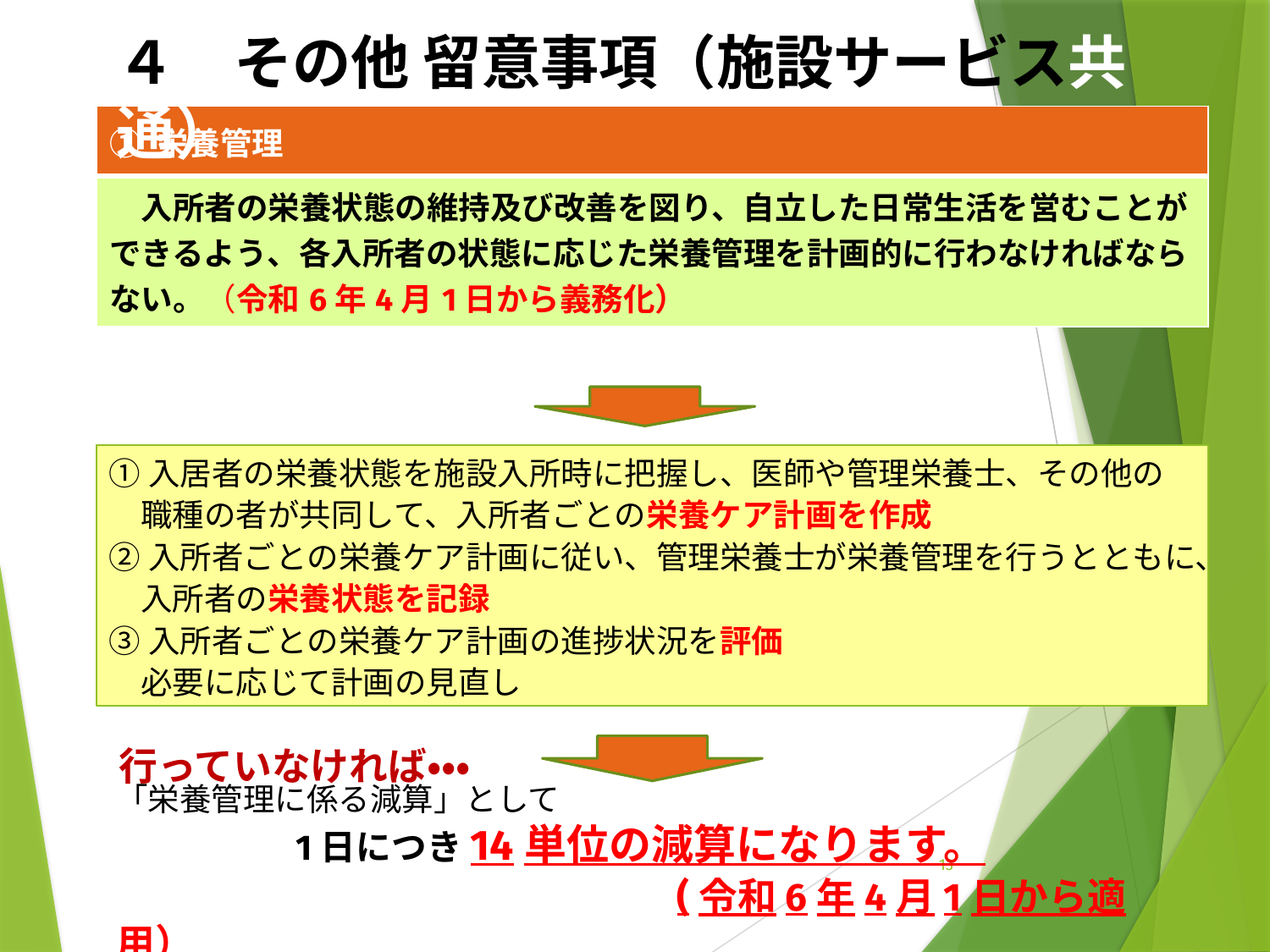

# ４　その他 留意事項（施設サービス共通）
| 栄養管理 |
| --- |
| 入所者の栄養状態の維持及び改善を図り、自立した日常生活を営むことができるよう、各入所者の状態に応じた栄養管理を計画的に行わなければならない。（令和6年4月1日から義務化） |

①入居者の栄養状態を施設入所時に把握し、医師や管理栄養士、その他の
　職種の者が共同して、入所者ごとの栄養ケア計画を作成
②入所者ごとの栄養ケア計画に従い、管理栄養士が栄養管理を行うとともに、
　入所者の栄養状態を記録
③入所者ごとの栄養ケア計画の進捗状況を評価
　必要に応じて計画の見直し
行っていなければ・・・

「栄養管理に係る減算」として
　　　　1日につき14単位の減算になります。
　　　　　　　　　　　　　(令和6年4月1日から適用）
13